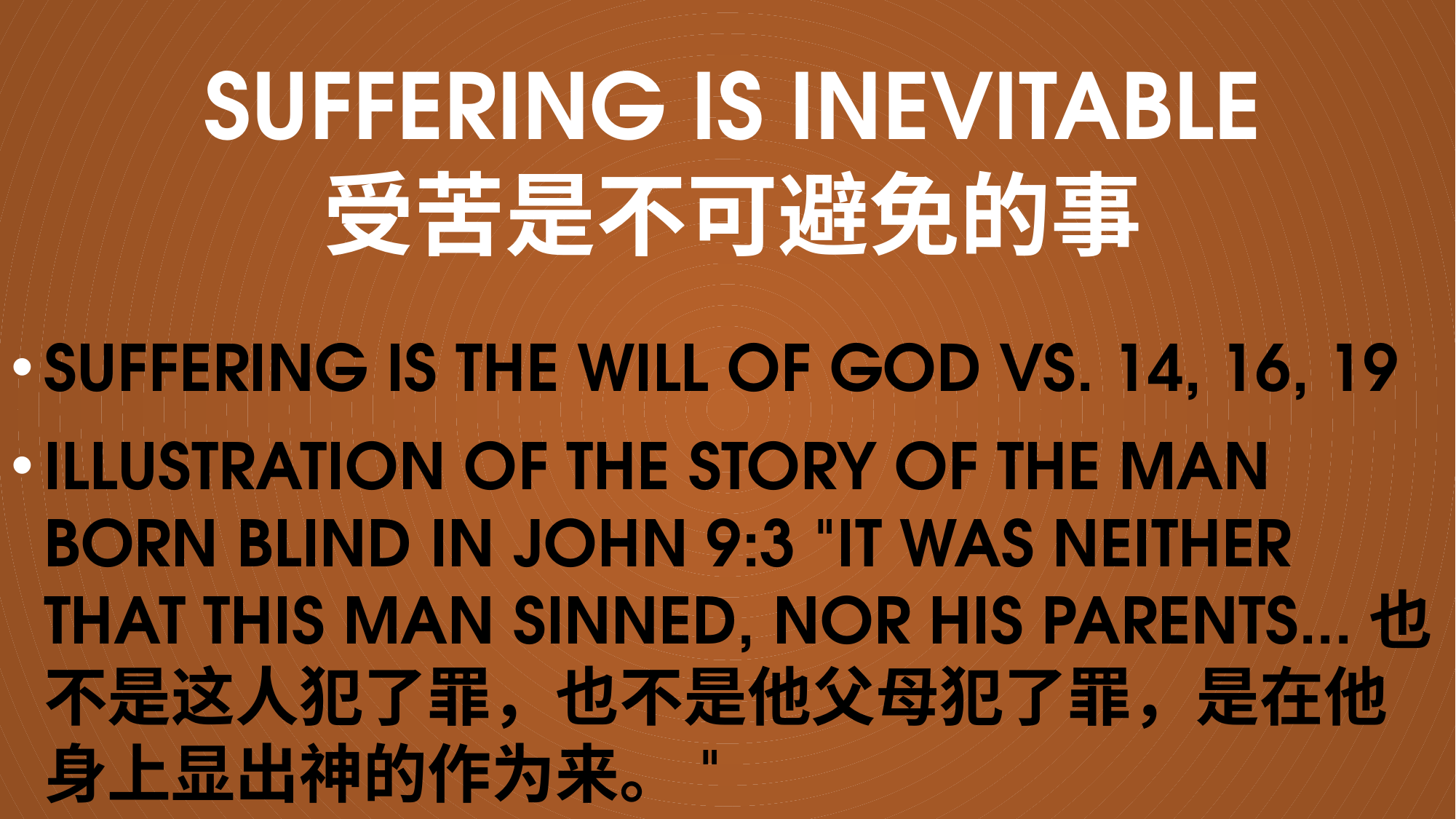

# SUFFERING IS INEVITABLE 受苦是不可避免的事
Suffering is the will of god Vs. 14, 16, 19
Illustration of the story of the man born blind in John 9:3 "It was neither that this man sinned, nor his parents...也不是这人犯了罪，也不是他父母犯了罪，是在他身上显出神的作为来。"